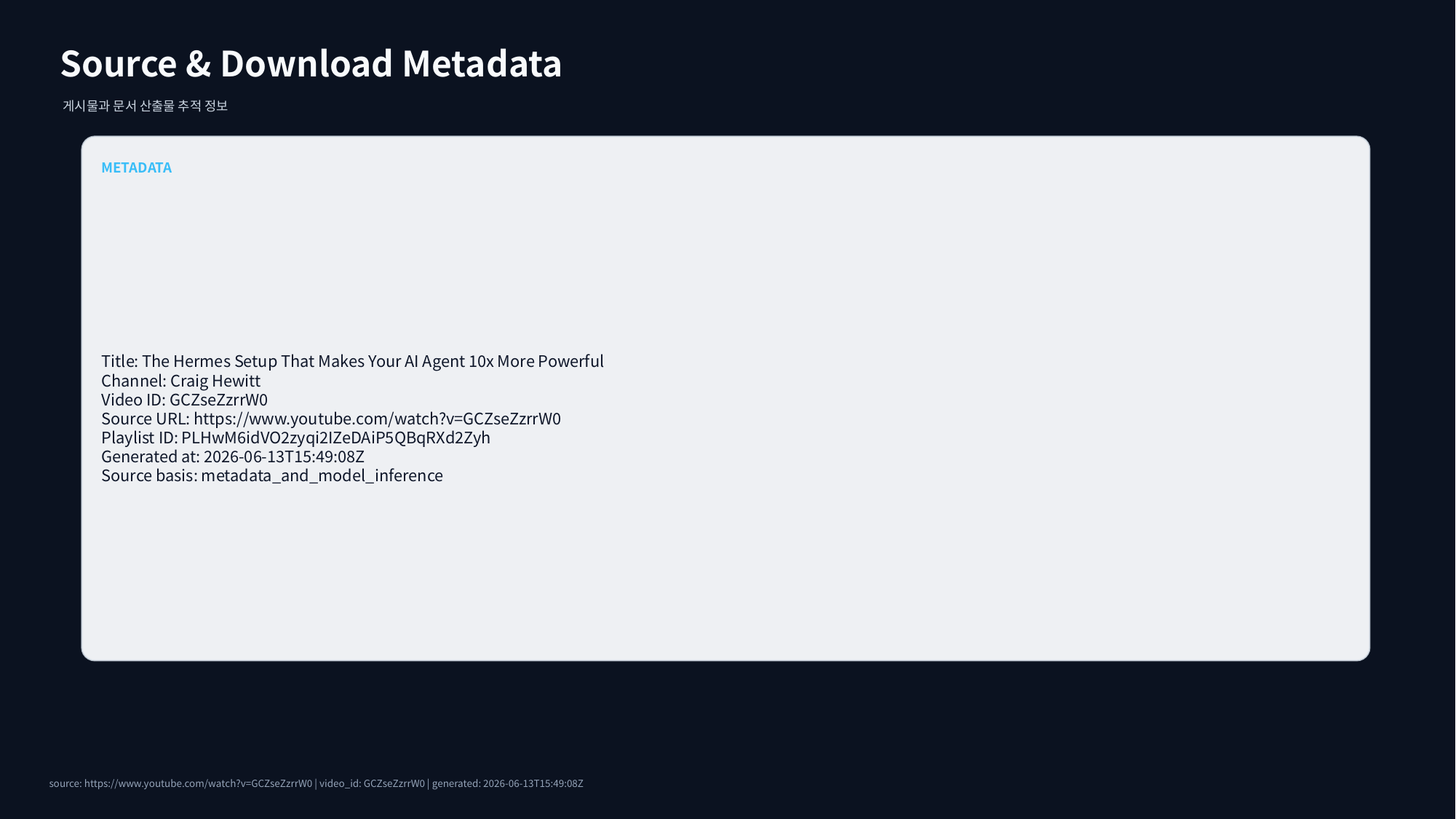

Source & Download Metadata
게시물과 문서 산출물 추적 정보

METADATA
Title: The Hermes Setup That Makes Your AI Agent 10x More Powerful
Channel: Craig Hewitt
Video ID: GCZseZzrrW0
Source URL: https://www.youtube.com/watch?v=GCZseZzrrW0
Playlist ID: PLHwM6idVO2zyqi2IZeDAiP5QBqRXd2Zyh
Generated at: 2026-06-13T15:49:08Z
Source basis: metadata_and_model_inference
source: https://www.youtube.com/watch?v=GCZseZzrrW0 | video_id: GCZseZzrrW0 | generated: 2026-06-13T15:49:08Z